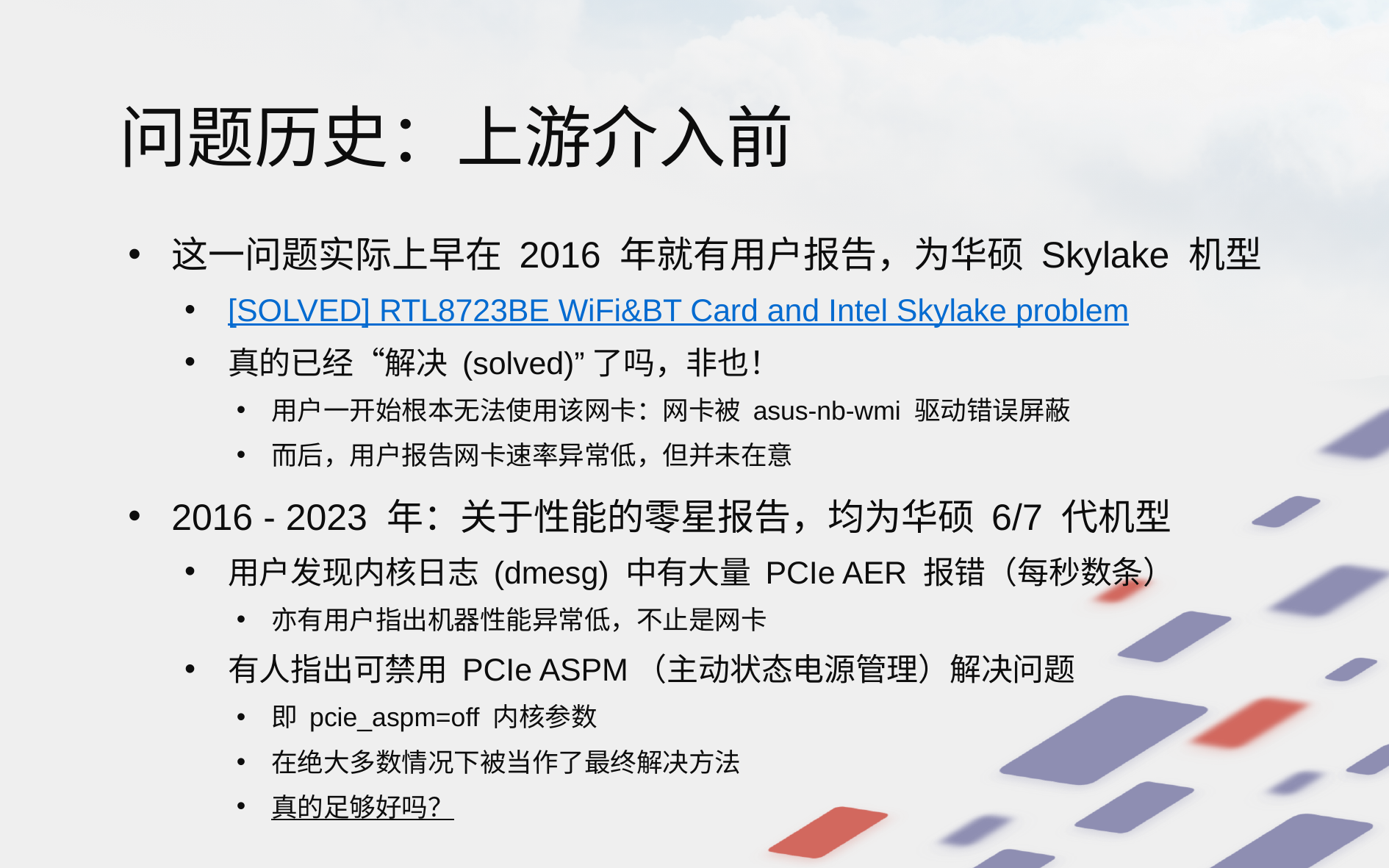

# 问题历史：上游介入前
这一问题实际上早在 2016 年就有用户报告，为华硕 Skylake 机型
[SOLVED] RTL8723BE WiFi&BT Card and Intel Skylake problem
真的已经“解决 (solved)”了吗，非也！
用户一开始根本无法使用该网卡：网卡被 asus-nb-wmi 驱动错误屏蔽
而后，用户报告网卡速率异常低，但并未在意
2016 - 2023 年：关于性能的零星报告，均为华硕 6/7 代机型
用户发现内核日志 (dmesg) 中有大量 PCIe AER 报错（每秒数条）
亦有用户指出机器性能异常低，不止是网卡
有人指出可禁用 PCIe ASPM（主动状态电源管理）解决问题
即 pcie_aspm=off 内核参数
在绝大多数情况下被当作了最终解决方法
真的足够好吗？